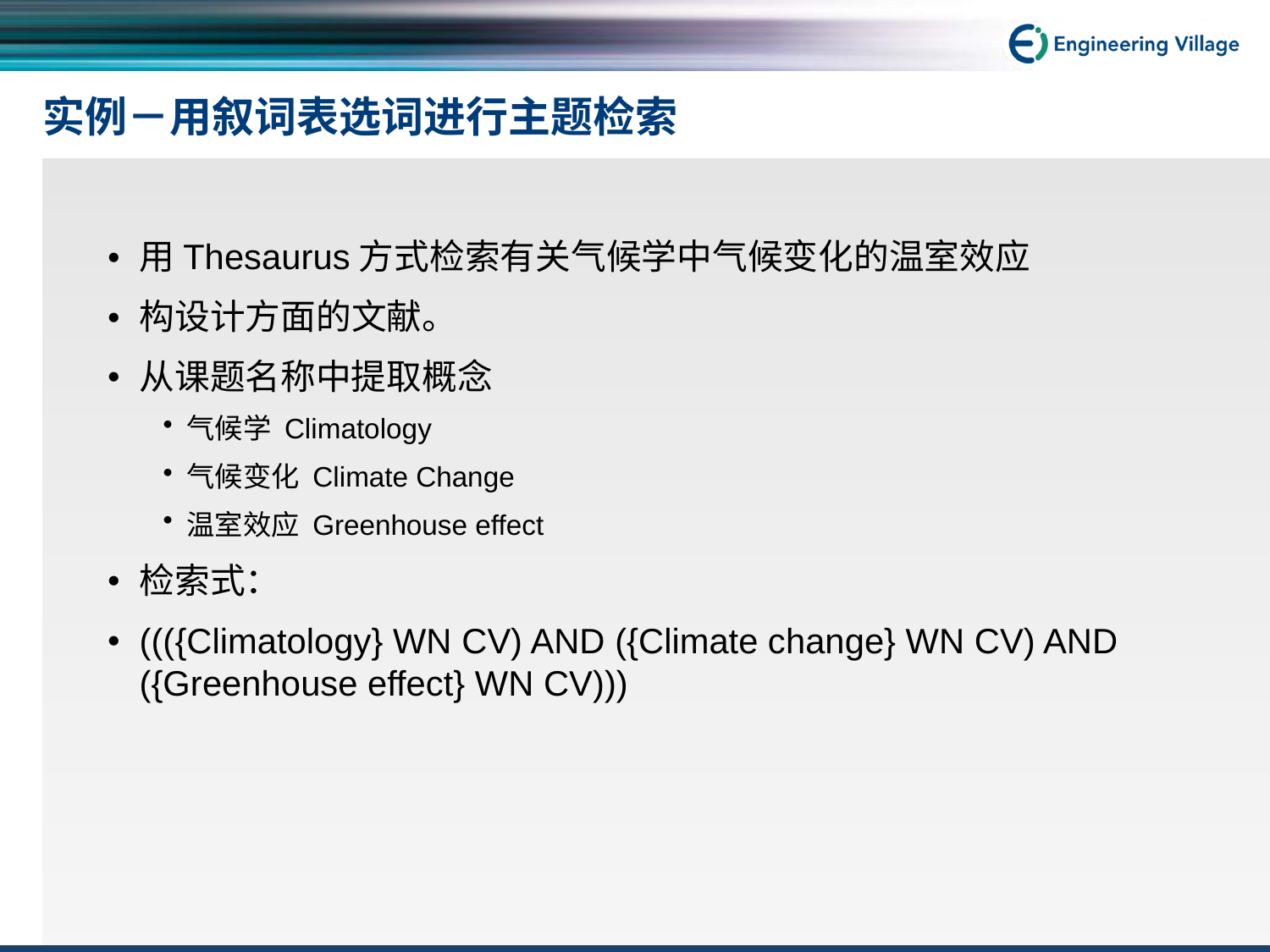

# 实例－用叙词表选词进行主题检索
用Thesaurus方式检索有关气候学中气候变化的温室效应
构设计方面的文献。
从课题名称中提取概念
气候学 Climatology
气候变化 Climate Change
温室效应 Greenhouse effect
检索式：
((({Climatology} WN CV) AND ({Climate change} WN CV) AND ({Greenhouse effect} WN CV)))